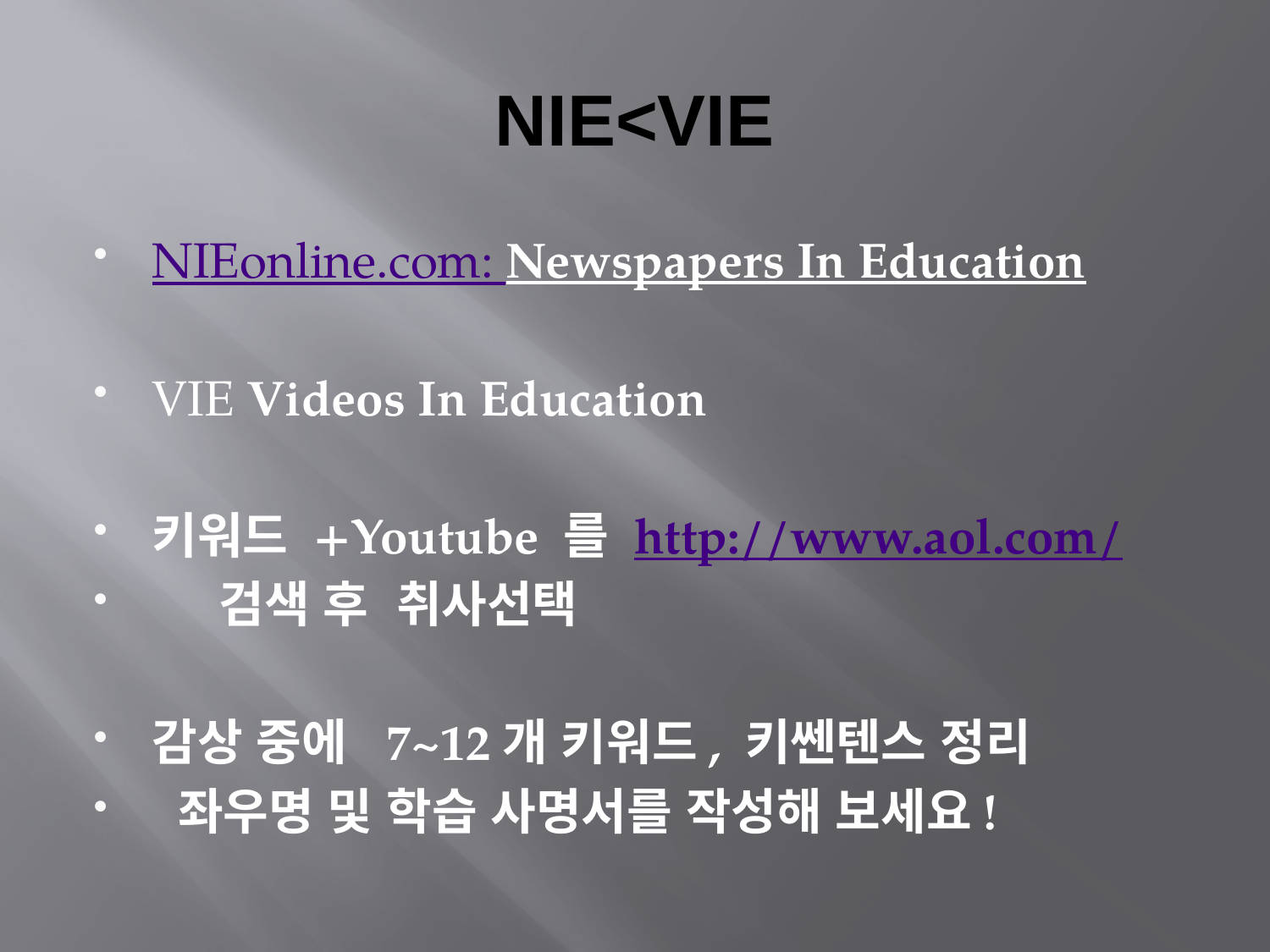

# NIE<VIE
NIEonline.com: Newspapers In Education

VIE Videos In Education

키워드 +Youtube 를 http://www.aol.com/
    검색 후  취사선택

감상 중에  7~12개 키워드, 키쎈텐스 정리
 좌우명 및 학습 사명서를 작성해 보세요!